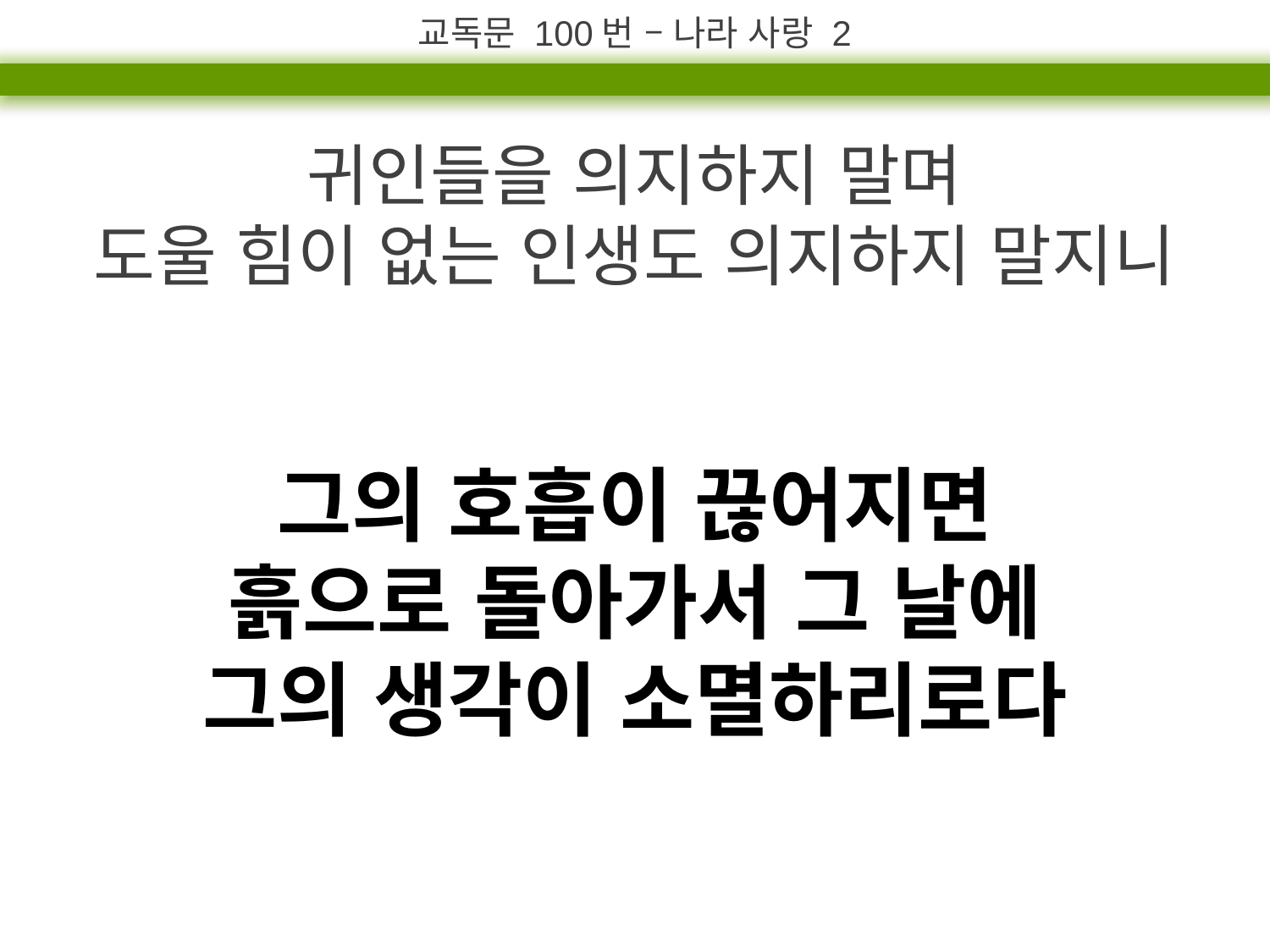

교독문 100번 – 나라 사랑 2

귀인들을 의지하지 말며
도울 힘이 없는 인생도 의지하지 말지니
그의 호흡이 끊어지면
흙으로 돌아가서 그 날에
그의 생각이 소멸하리로다